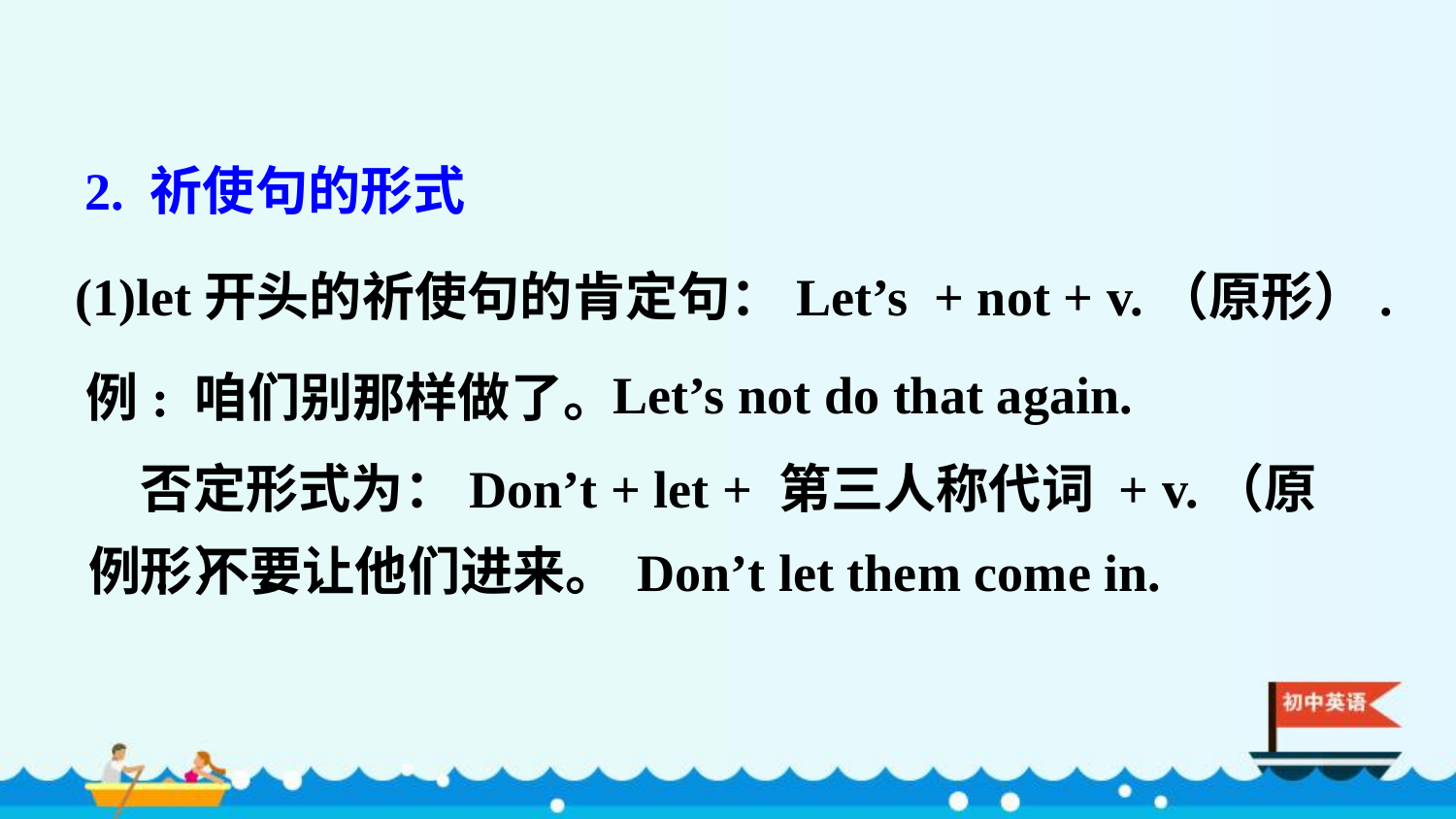

2. 祈使句的形式
(1)let开头的祈使句的肯定句：Let’s  + not + v.（原形）.
Let’s not do that again.
例: 咱们别那样做了。
否定形式为：Don’t + let + 第三人称代词 + v.（原形）.
例: 不要让他们进来。
Don’t let them come in.